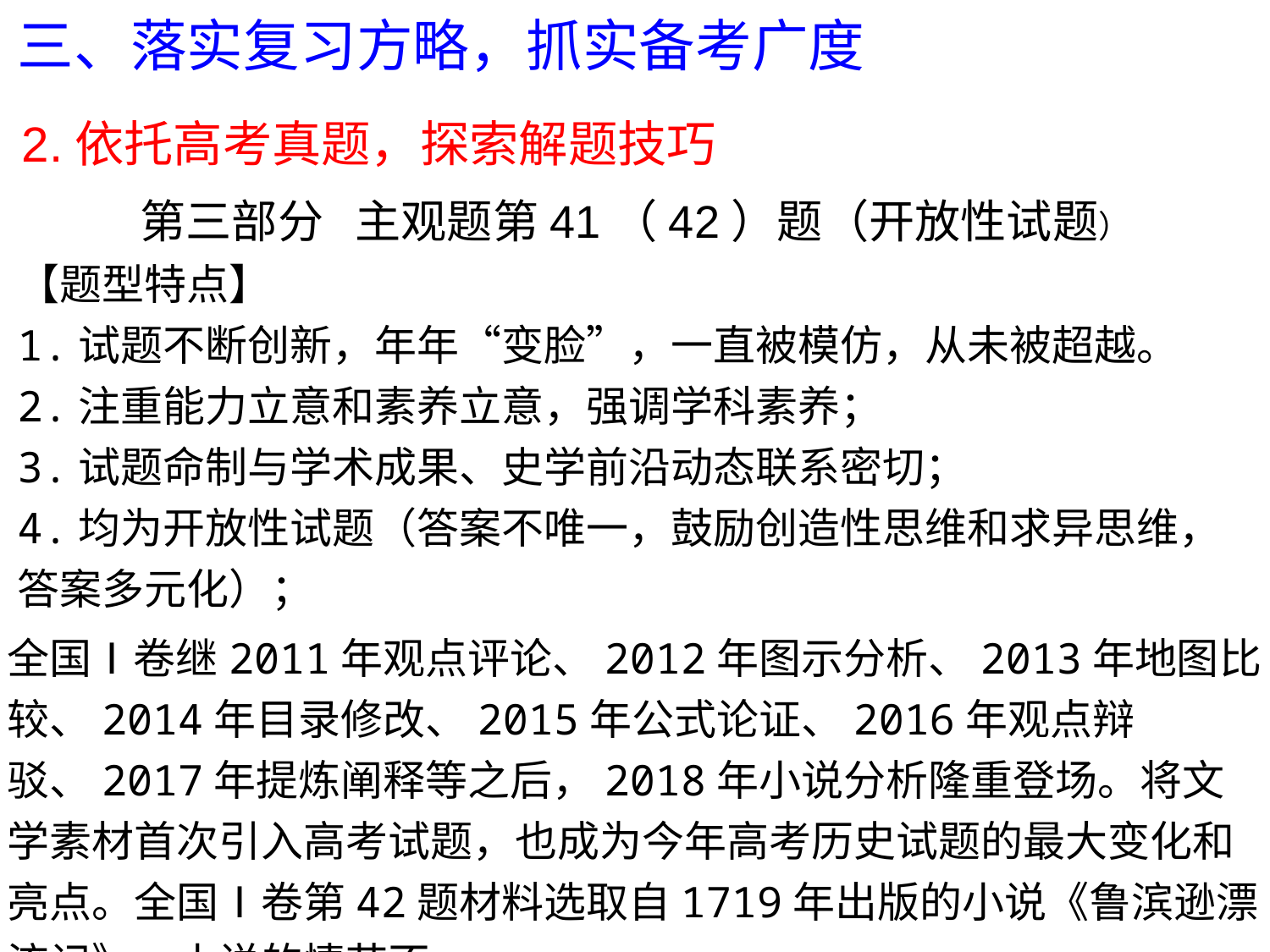

三、落实复习方略，抓实备考广度
2.依托高考真题，探索解题技巧
第三部分   主观题第41（42）题（开放性试题）
【题型特点】
1.试题不断创新，年年“变脸”，一直被模仿，从未被超越。
2.注重能力立意和素养立意，强调学科素养；
3.试题命制与学术成果、史学前沿动态联系密切；
4.均为开放性试题（答案不唯一，鼓励创造性思维和求异思维，答案多元化）；
全国Ⅰ卷继2011年观点评论、2012年图示分析、2013年地图比较、2014年目录修改、2015年公式论证、2016年观点辩驳、2017年提炼阐释等之后，2018年小说分析隆重登场。将文学素材首次引入高考试题，也成为今年高考历史试题的最大变化和亮点。全国Ⅰ卷第42题材料选取自1719年出版的小说《鲁滨逊漂流记》，小说的情节不